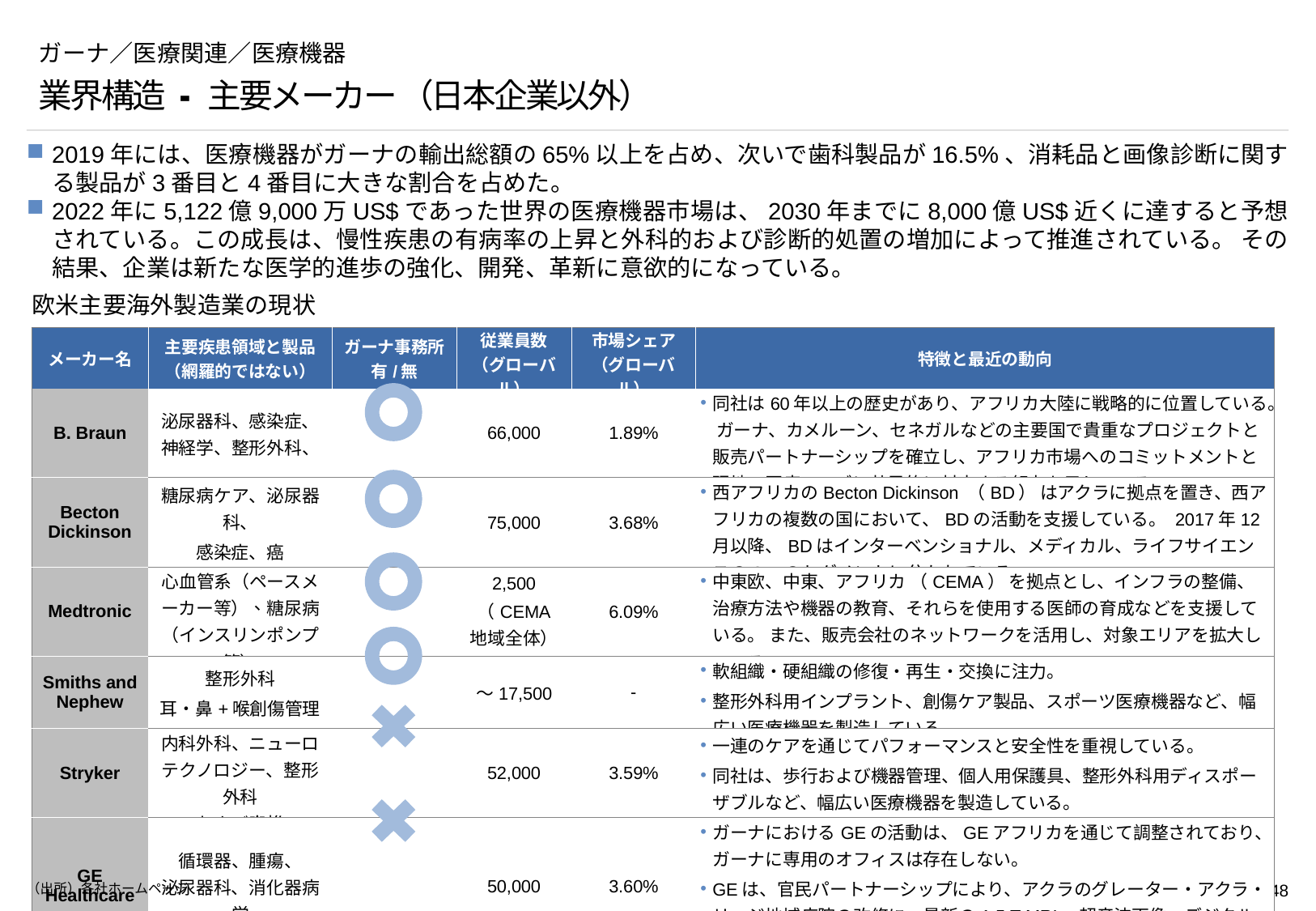

# ガーナ／医療関連／医療機器
業界構造 - 主要メーカー （日本企業以外）
2019年には、医療機器がガーナの輸出総額の65%以上を占め、次いで歯科製品が16.5%、消耗品と画像診断に関する製品が3番目と4番目に大きな割合を占めた。
2022年に5,122億9,000万US$であった世界の医療機器市場は、2030年までに8,000億US$近くに達すると予想されている。この成長は、慢性疾患の有病率の上昇と外科的および診断的処置の増加によって推進されている。 その結果、企業は新たな医学的進歩の強化、開発、革新に意欲的になっている。
欧米主要海外製造業の現状
| メーカー名 | 主要疾患領域と製品 （網羅的ではない） | ガーナ事務所 有/無 | 従業員数 （グローバル） | 市場シェア （グローバル） | 特徴と最近の動向 |
| --- | --- | --- | --- | --- | --- |
| B. Braun | 泌尿器科、感染症、 神経学、整形外科、 |  | 66,000 | 1.89% | 同社は60年以上の歴史があり、アフリカ大陸に戦略的に位置している。 ガーナ、カメルーン、セネガルなどの主要国で貴重なプロジェクトと販売パートナーシップを確立し、アフリカ市場へのコミットメントと現地の医療ニーズに効果的に対応する努力を示している。 |
| Becton Dickinson | 糖尿病ケア、泌尿器科、 感染症、癌 |  | 75,000 | 3.68% | 西アフリカのBecton Dickinson （BD） はアクラに拠点を置き、西アフリカの複数の国において、BDの活動を支援している。 2017年12月以降、BDはインターベンショナル、メディカル、ライフサイエンスの3つのセグメントに分かれている。 |
| Medtronic | 心血管系（ペースメーカー等）、糖尿病（インスリンポンプ等） |  | 2,500 （CEMA 地域全体） | 6.09% | 中東欧、中東、アフリカ （CEMA） を拠点とし、インフラの整備、治療方法や機器の教育、それらを使用する医師の育成などを支援している。 また、販売会社のネットワークを活用し、対象エリアを拡大している。 |
| Smiths and Nephew | 整形外科 耳・鼻+喉創傷管理 |  | ～17,500 | - | 軟組織・硬組織の修復・再生・交換に注力。 整形外科用インプラント、創傷ケア製品、スポーツ医療機器など、幅広い医療機器を製造している。 |
| Stryker | 内科外科、ニューロテクノロジー、整形外科 および脊椎 |  | 52,000 | 3.59% | 一連のケアを通じてパフォーマンスと安全性を重視している。 同社は、歩行および機器管理、個人用保護具、整形外科用ディスポーザブルなど、幅広い医療機器を製造している。 |
| GE Healthcare | 循環器、腫瘍、 泌尿器科、消化器病学 |  | 50,000 | 3.60% | ガーナにおけるGEの活動は、GEアフリカを通じて調整されており、ガーナに専用のオフィスは存在しない。 GEは、官民パートナーシップにより、アクラのグレーター・アクラ・リッジ地域病院の改修に、最新の1.5 T MRI、超音波画像、デジタルX線、デジタル透視、PACS/RISシステムなどの最先端の診断機器を提供した。 |

（出所）各社ホームページ